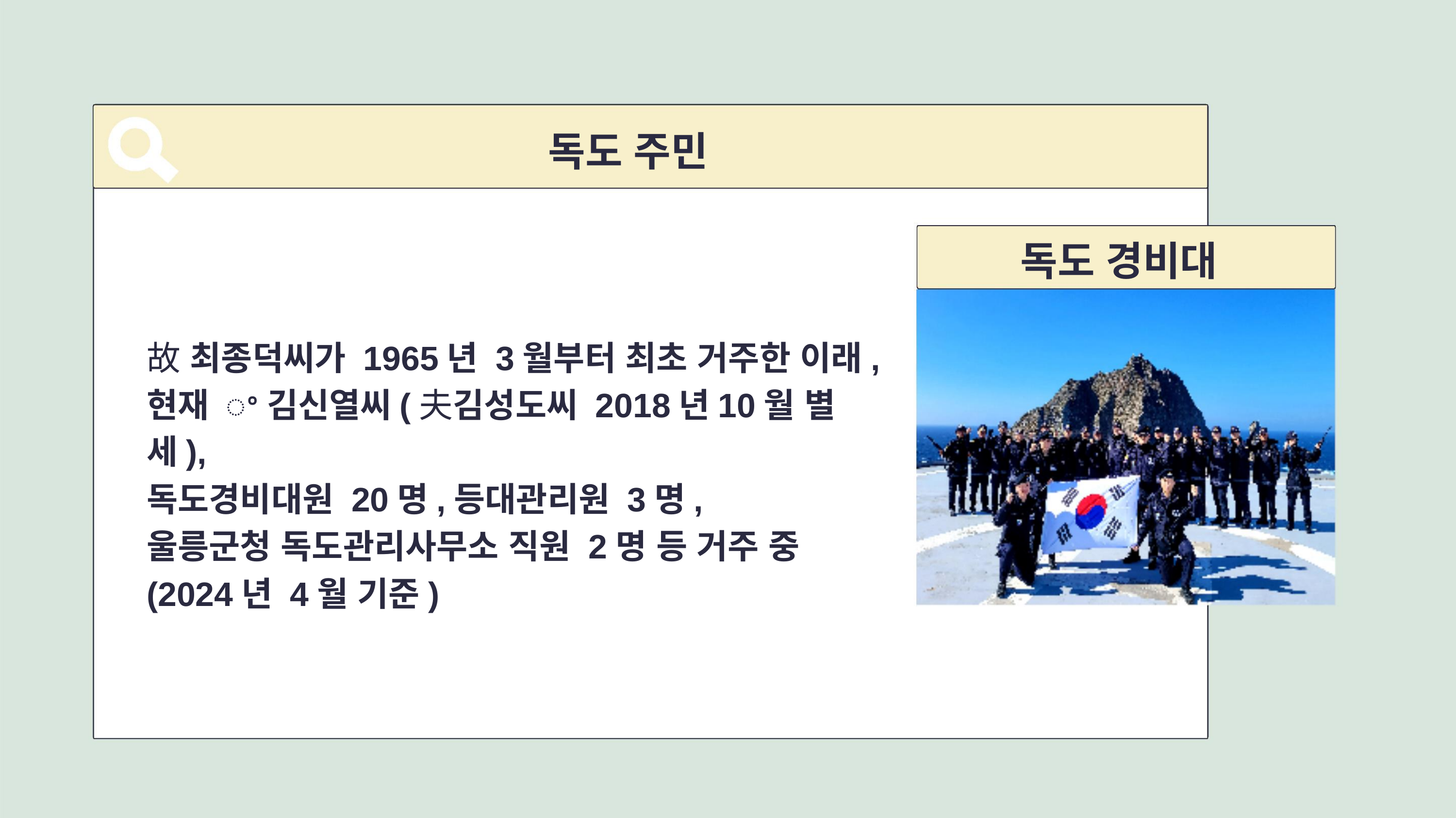

독도 주민
독도 경비대
故 최종덕씨가 1965년 3월부터 최초 거주한 이래,
현재 ꢀ김신열씨(夫김성도씨 2018년10월 별세),
독도경비대원 20명,등대관리원 3명,
울릉군청 독도관리사무소 직원 2명 등 거주 중
(2024년 4월 기준)